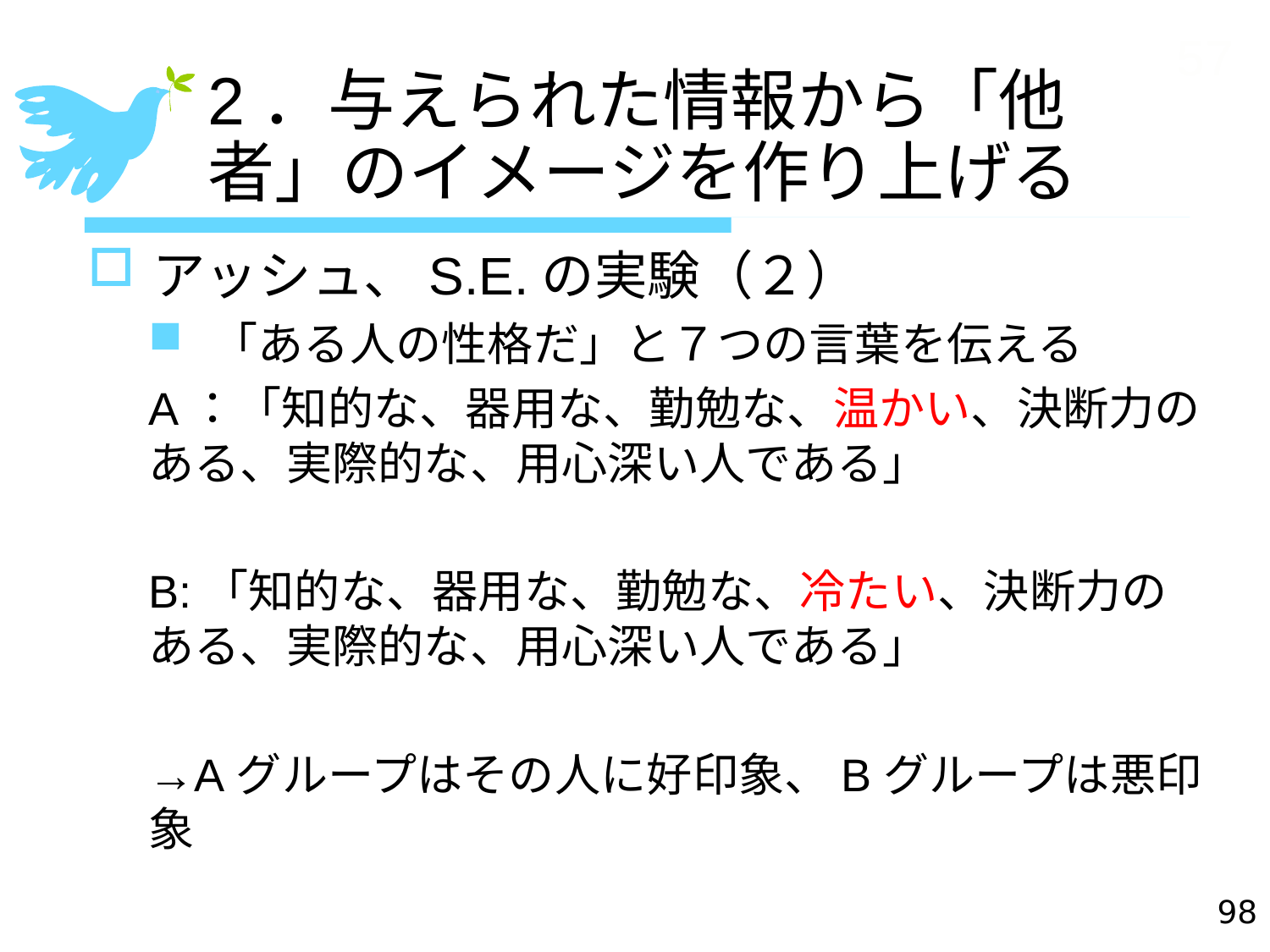

57
# 2．与えられた情報から「他者」のイメージを作り上げる
アッシュ、S.E.の実験（２）
「ある人の性格だ」と７つの言葉を伝える
A：「知的な、器用な、勤勉な、温かい、決断力のある、実際的な、用心深い人である」

B:「知的な、器用な、勤勉な、冷たい、決断力のある、実際的な、用心深い人である」

→Aグループはその人に好印象、Bグループは悪印象
98